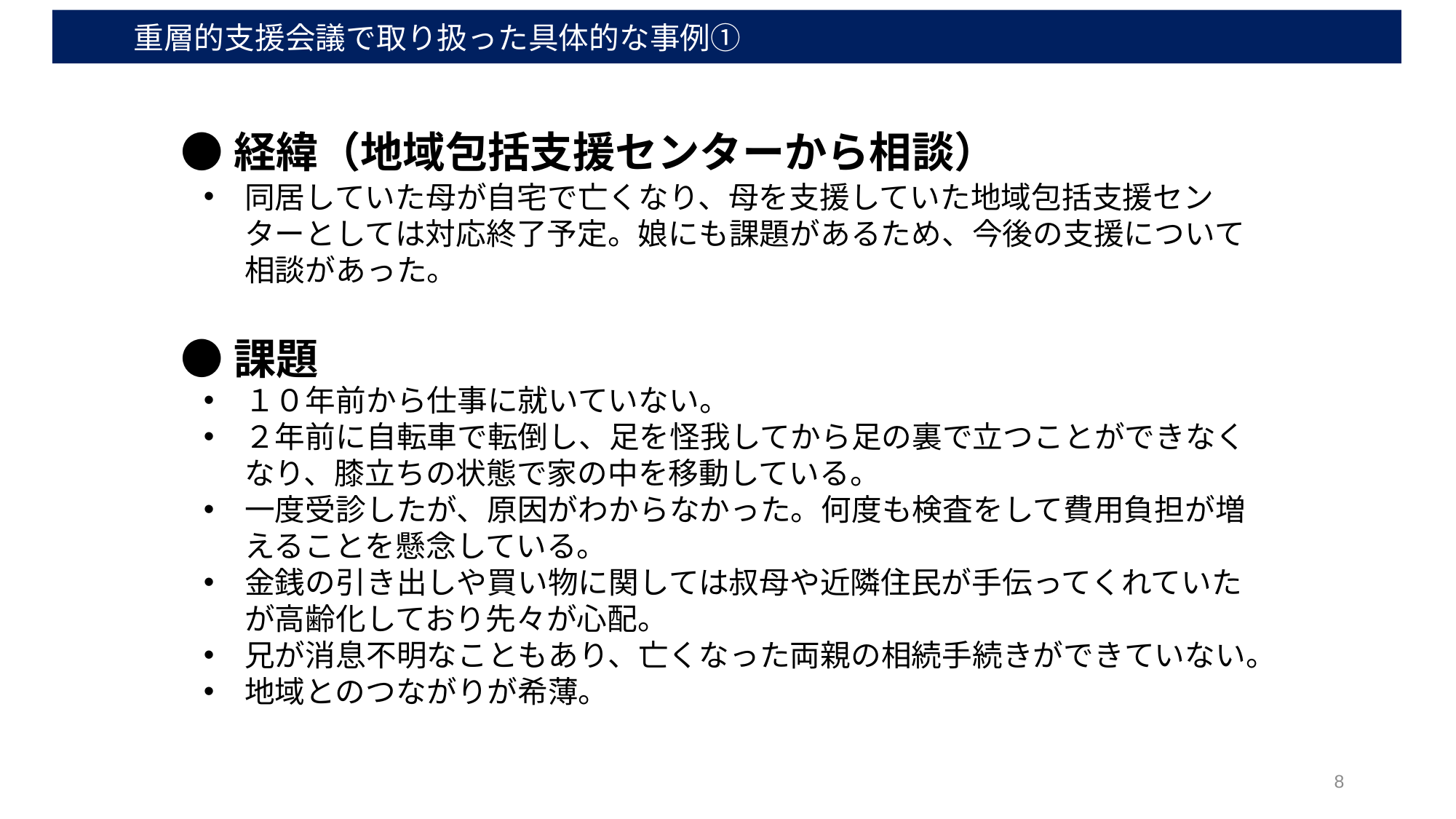

重層的支援会議で取り扱った具体的な事例①
●経緯（地域包括支援センターから相談）
同居していた母が自宅で亡くなり、母を支援していた地域包括支援センターとしては対応終了予定。娘にも課題があるため、今後の支援について相談があった。
●課題
１０年前から仕事に就いていない。
２年前に自転車で転倒し、足を怪我してから足の裏で立つことができなくなり、膝立ちの状態で家の中を移動している。
一度受診したが、原因がわからなかった。何度も検査をして費用負担が増えることを懸念している。
金銭の引き出しや買い物に関しては叔母や近隣住民が手伝ってくれていたが高齢化しており先々が心配。
兄が消息不明なこともあり、亡くなった両親の相続手続きができていない。
地域とのつながりが希薄。
8